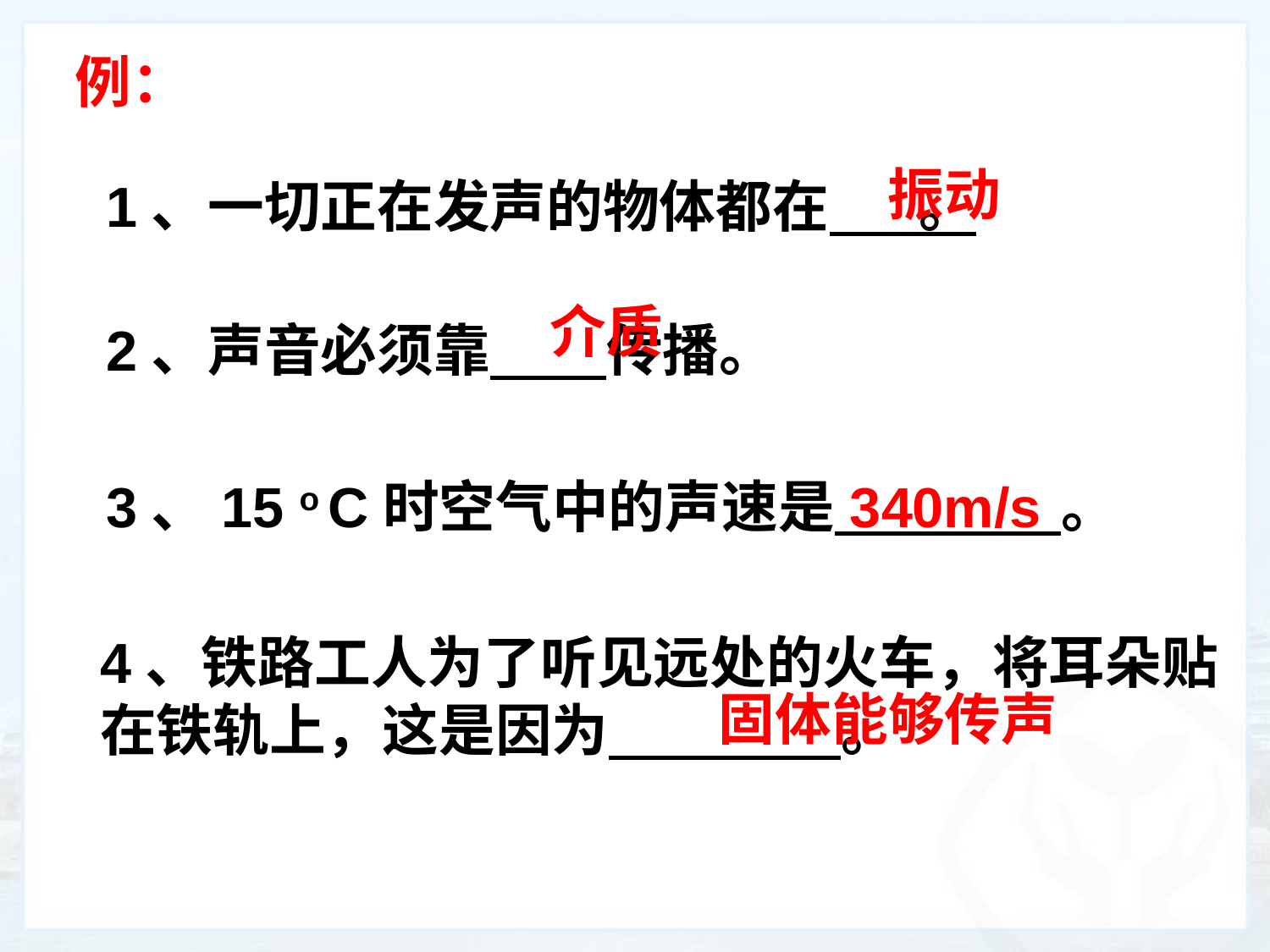

例：
振动
1、一切正在发声的物体都在       。
介质
2、声音必须靠         传播。
3、15 o C时空气中的声速是　　　　。
340m/s
4、铁路工人为了听见远处的火车，将耳朵贴在铁轨上，这是因为                  。
固体能够传声